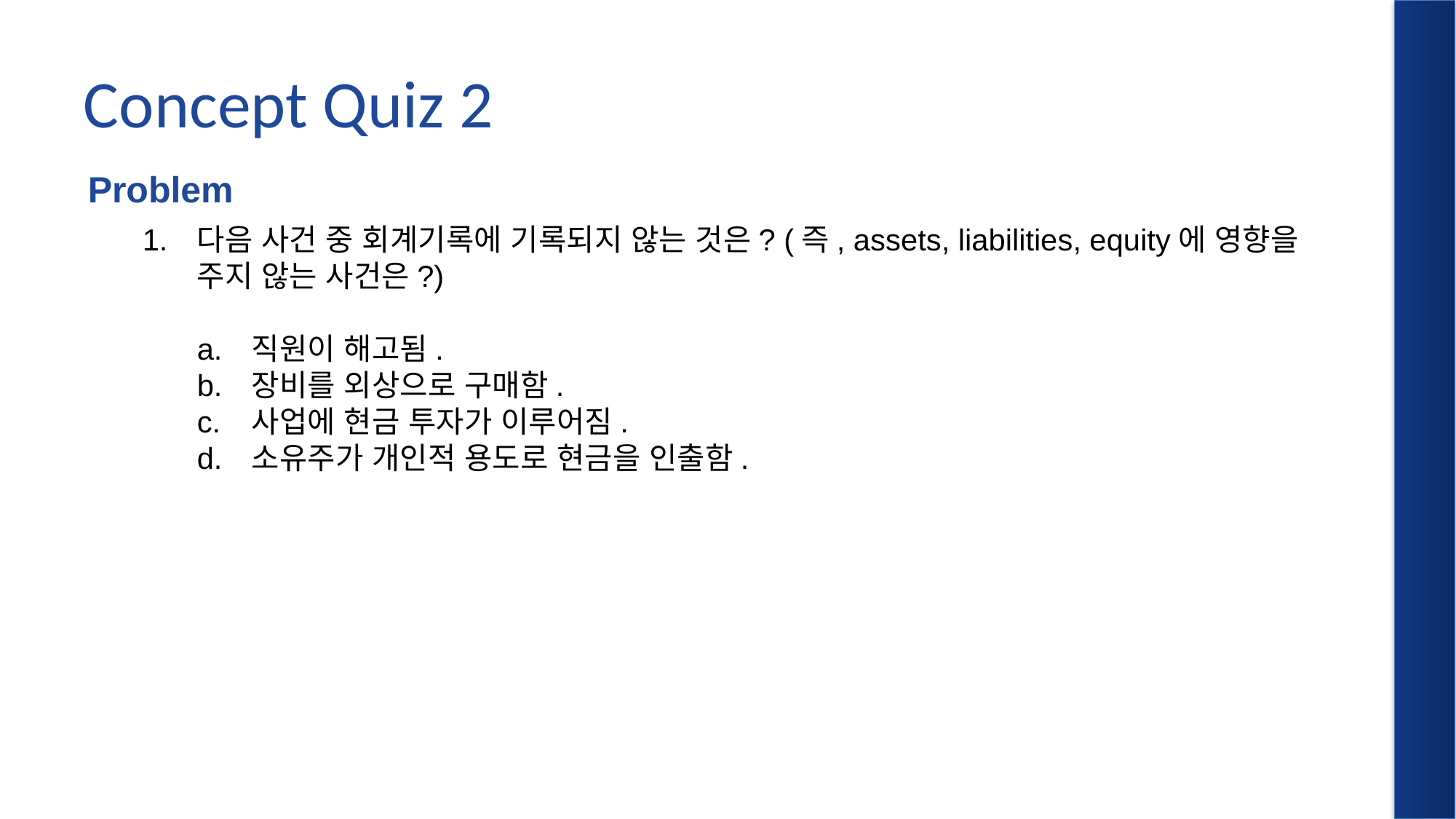

# Concept Quiz 2

다음 사건 중 회계기록에 기록되지 않는 것은? (즉, assets, liabilities, equity에 영향을 주지 않는 사건은?)

직원이 해고됨.
장비를 외상으로 구매함.
사업에 현금 투자가 이루어짐.
소유주가 개인적 용도로 현금을 인출함.

Problem